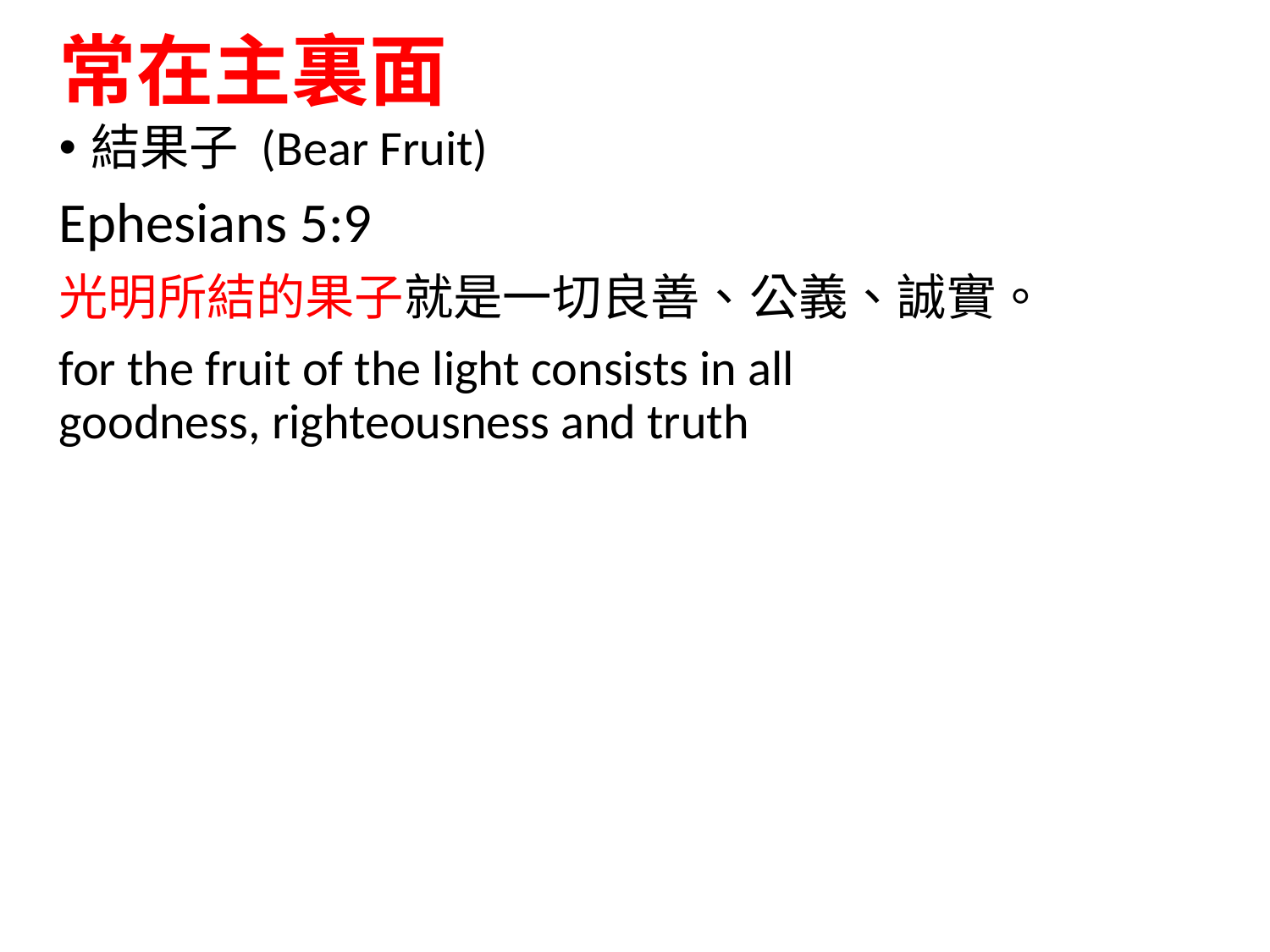

# 常在主裏面
結果子 (Bear Fruit)
Ephesians 5:9
光明所結的果子就是一切良善、公義、誠實。
for the fruit of the light consists in all goodness, righteousness and truth